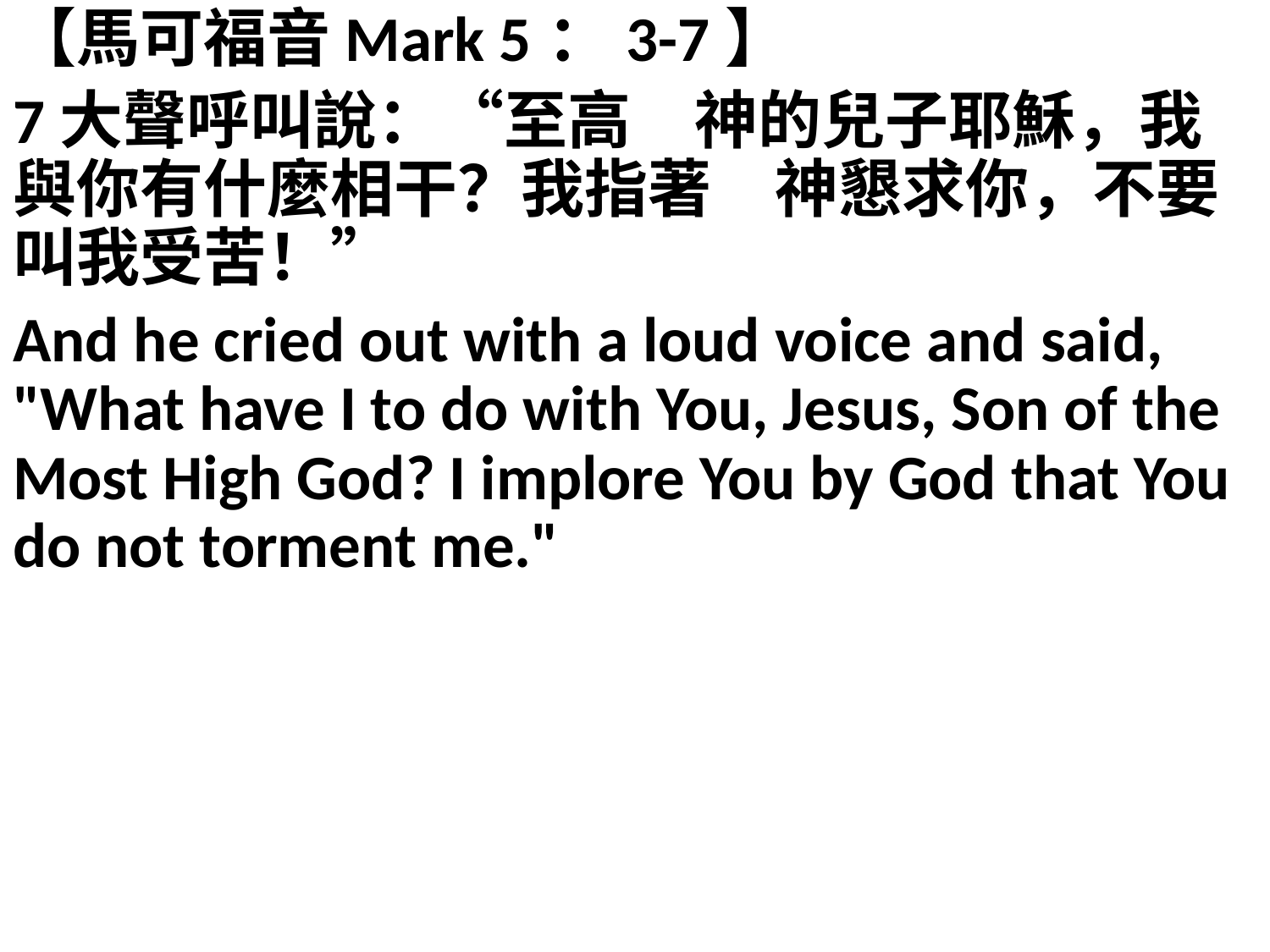

【馬可福音Mark 5：3-7】
7大聲呼叫說：“至高　神的兒子耶穌，我與你有什麼相干？我指著　神懇求你，不要叫我受苦！”
And he cried out with a loud voice and said, "What have I to do with You, Jesus, Son of the Most High God? I implore You by God that You do not torment me."